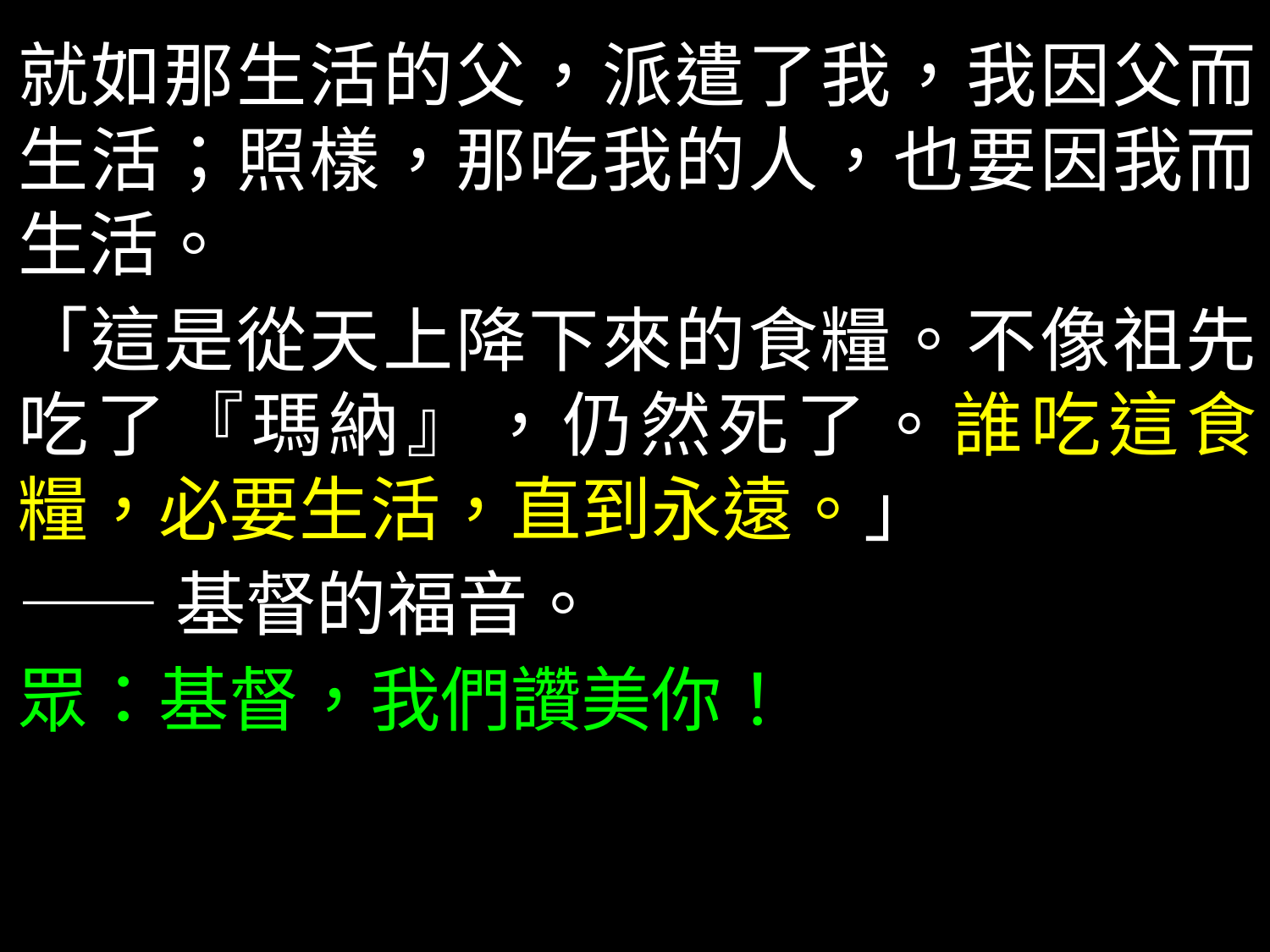

就如那生活的父，派遣了我，我因父而生活；照樣，那吃我的人，也要因我而生活。
「這是從天上降下來的食糧。不像祖先吃了『瑪納』，仍然死了。誰吃這食糧，必要生活，直到永遠。」
——基督的福音。
眾：基督，我們讚美你！